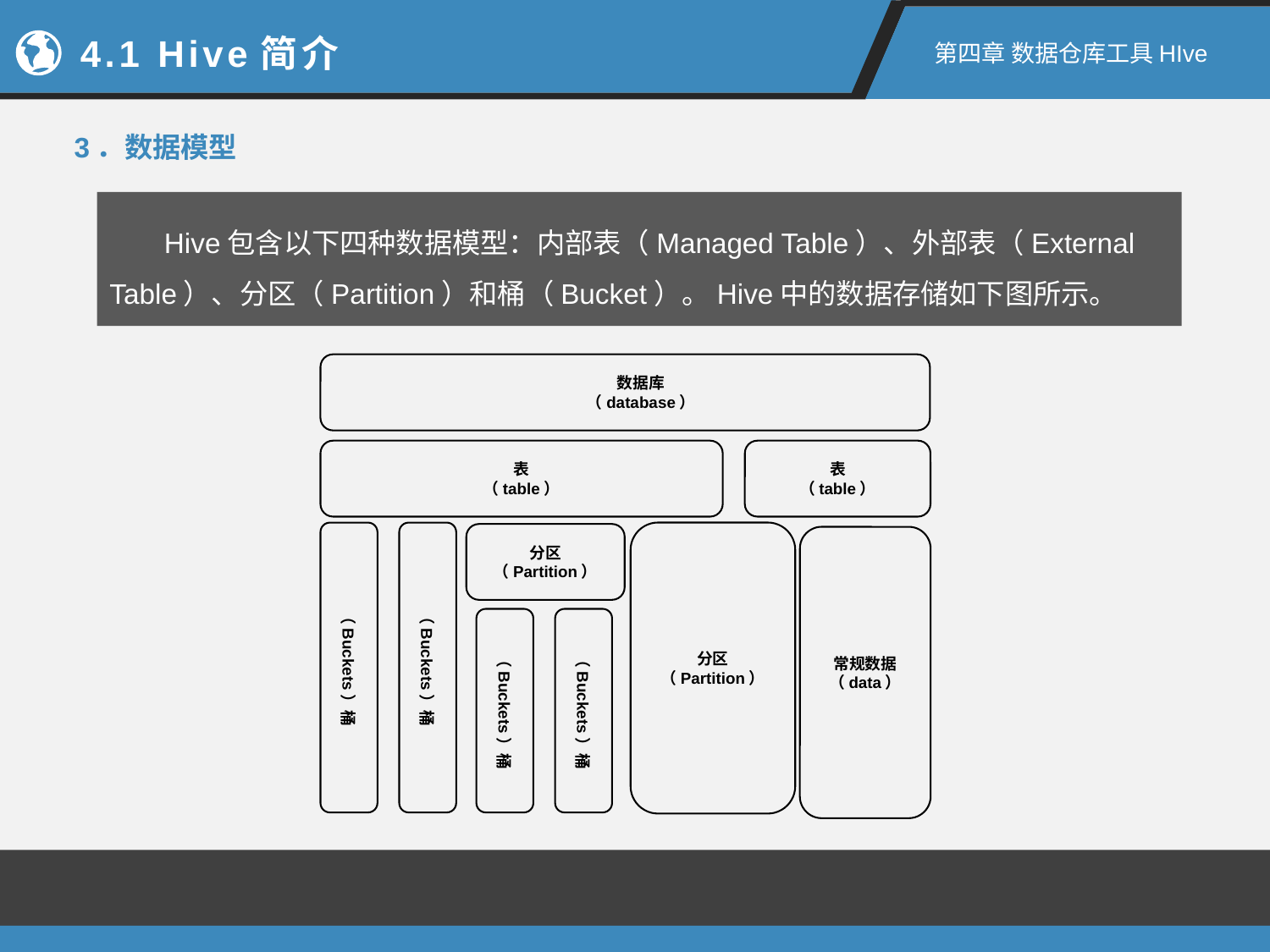

4.1 Hive简介

第四章 数据仓库工具HIve
3．数据模型
       Hive包含以下四种数据模型：内部表（Managed Table）、外部表（External Table）、分区（Partition）和桶（Bucket）。Hive中的数据存储如下图所示。
数据库
（database）
表
（table）
表
（table）
（Buckets）桶
（Buckets）桶
分区
（Partition）
分区（Partition）
常规数据
（data）
（Buckets）桶
（Buckets）桶